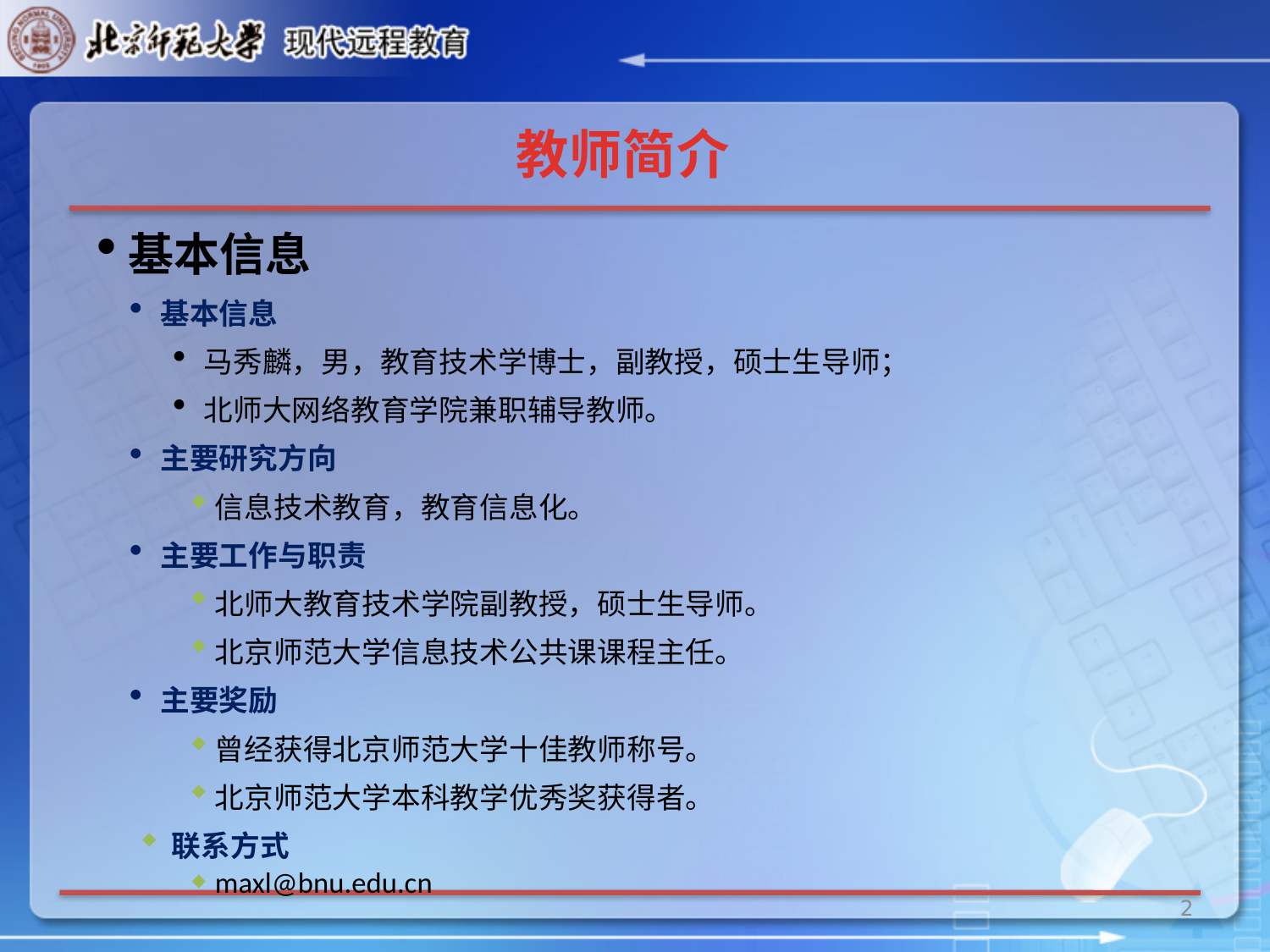

# 教师简介
基本信息
基本信息
马秀麟，男，教育技术学博士，副教授，硕士生导师；
北师大网络教育学院兼职辅导教师。
主要研究方向
信息技术教育，教育信息化。
主要工作与职责
北师大教育技术学院副教授，硕士生导师。
北京师范大学信息技术公共课课程主任。
主要奖励
曾经获得北京师范大学十佳教师称号。
北京师范大学本科教学优秀奖获得者。
联系方式
maxl@bnu.edu.cn
2